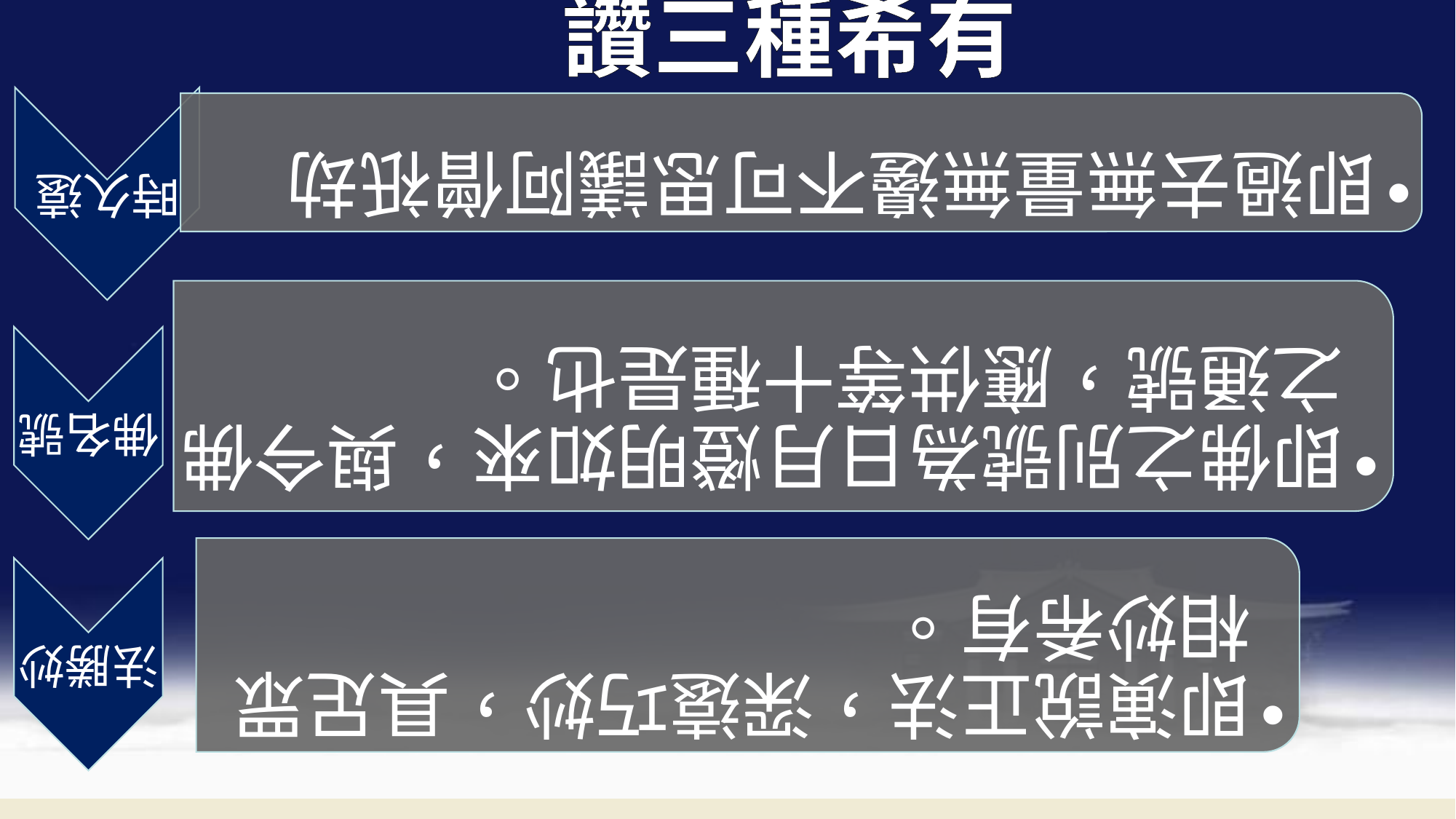

# 讚三種希有
時久遠
即過去無量無邊不可思議阿僧祇劫
佛名號
即佛之別號為日月燈明如來，與今佛之通號，應供等十種是也。
法勝妙
即演說正法，深遠巧妙，具足眾相妙希有。